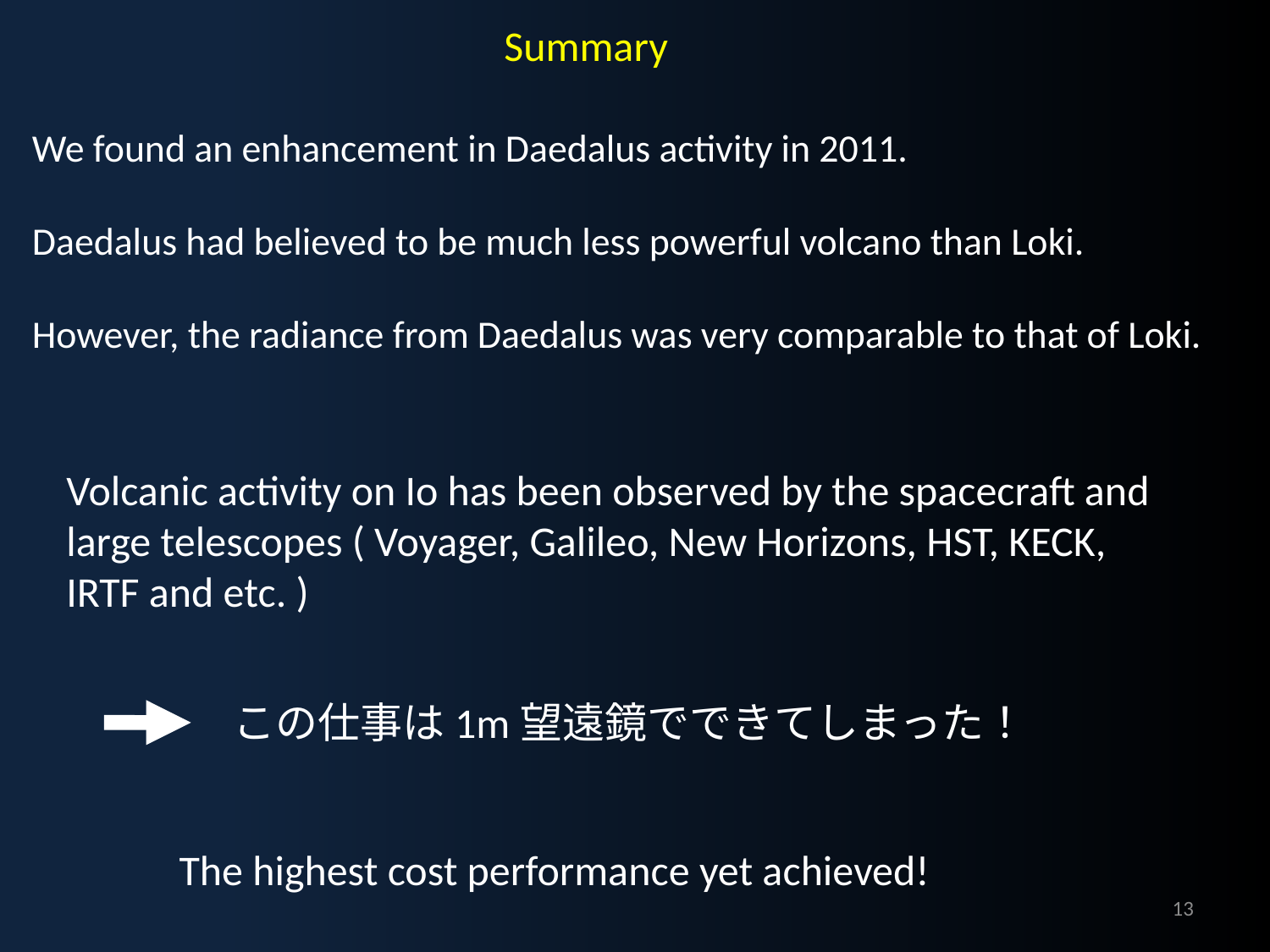

Summary
We found an enhancement in Daedalus activity in 2011.

Daedalus had believed to be much less powerful volcano than Loki.

However, the radiance from Daedalus was very comparable to that of Loki.
Volcanic activity on Io has been observed by the spacecraft and large telescopes ( Voyager, Galileo, New Horizons, HST, KECK, IRTF and etc. )
この仕事は1m望遠鏡でできてしまった！

The highest cost performance yet achieved!
13